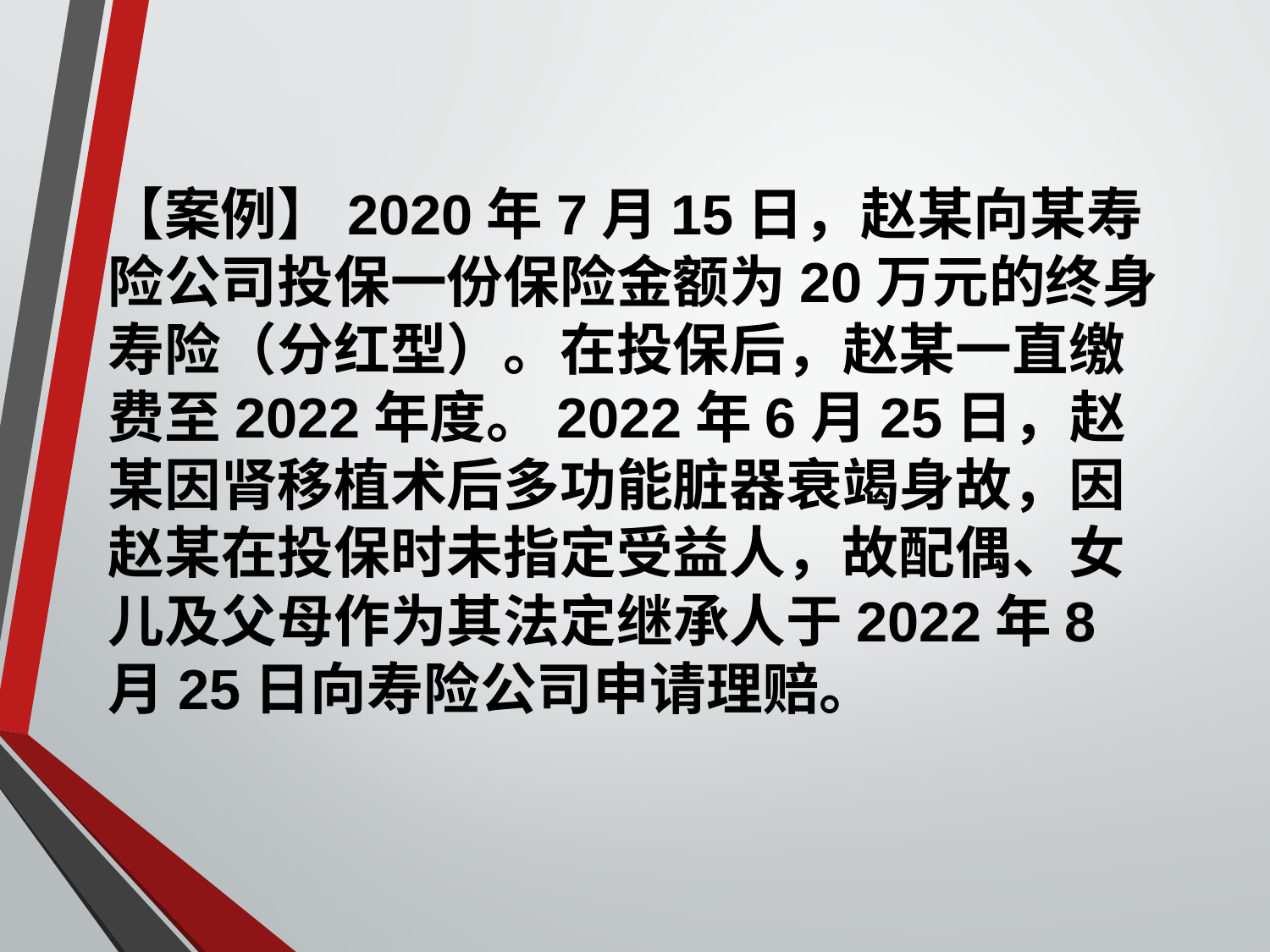

【案例】2020年7月15日，赵某向某寿险公司投保一份保险金额为20万元的终身寿险（分红型）。在投保后，赵某一直缴费至2022年度。2022年6月25日，赵某因肾移植术后多功能脏器衰竭身故，因赵某在投保时未指定受益人，故配偶、女儿及父母作为其法定继承人于2022年8月25日向寿险公司申请理赔。